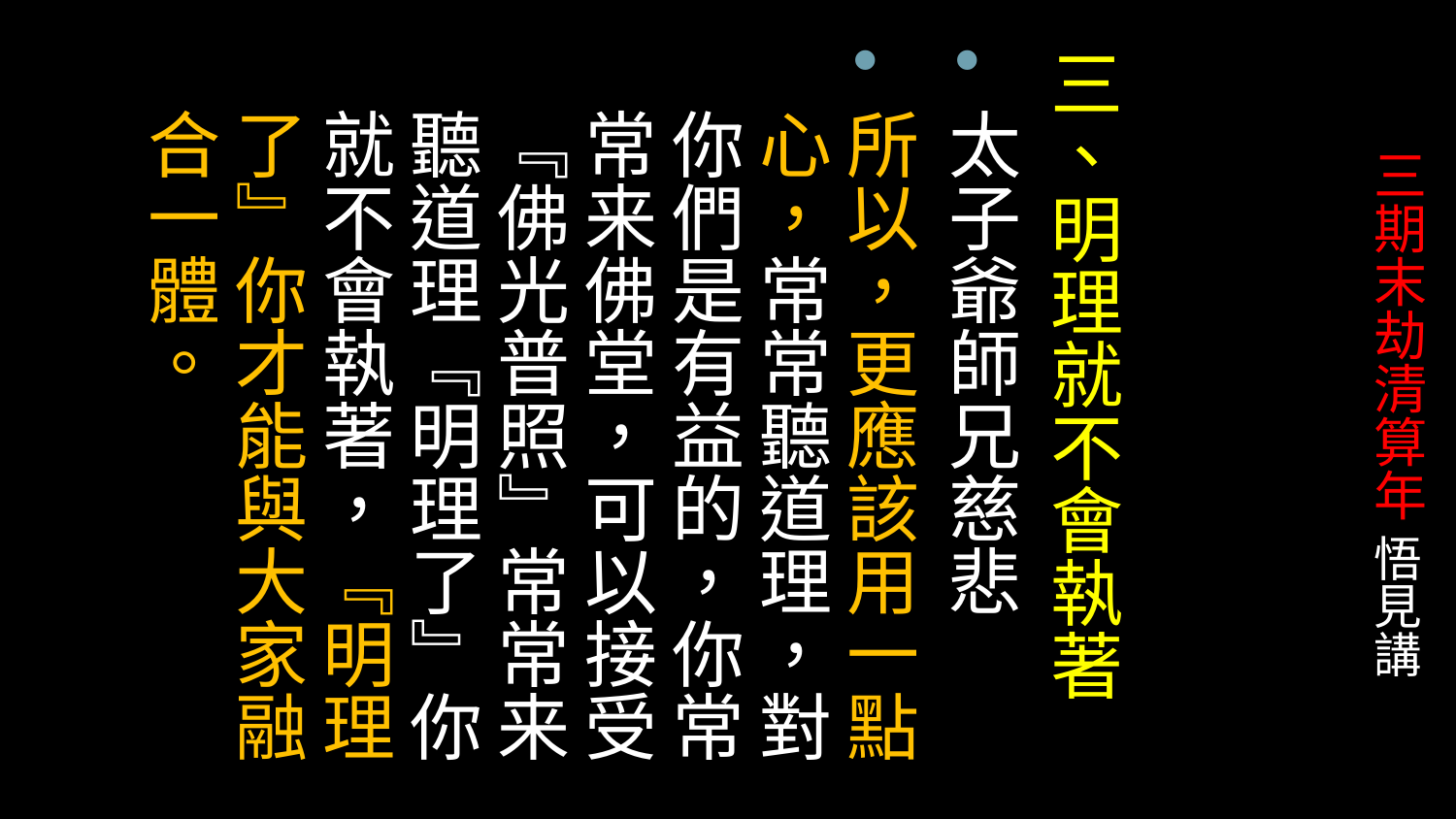

三、明理就不會執著
太子爺師兄慈悲
所以，更應該用一點心，常常聽道理，對你們是有益的，你常常来佛堂，可以接受『佛光普照』常常来聽道理『明理了』你就不會執著，『明理了』你才能與大家融合一體。

# 三期末劫清算年 悟見講